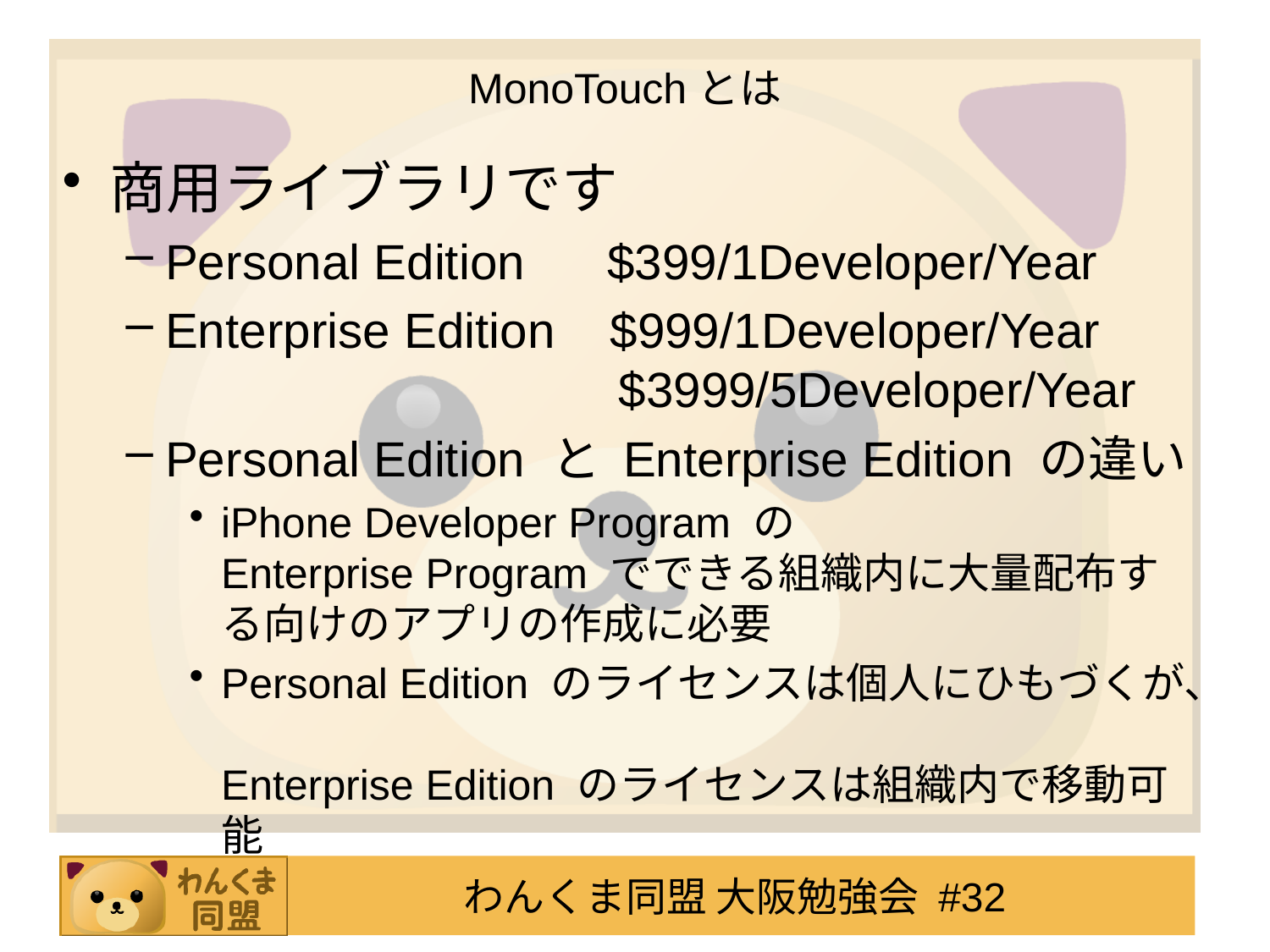

# MonoTouchとは
商用ライブラリです
Personal Edition      $399/1Developer/Year
Enterprise Edition    $999/1Developer/Year
                                 $3999/5Developer/Year
Personal Edition と Enterprise Edition の違い
iPhone Developer Program の
Enterprise Program でできる組織内に大量配布する向けのアプリの作成に必要
Personal Edition のライセンスは個人にひもづくが、
Enterprise Edition のライセンスは組織内で移動可能